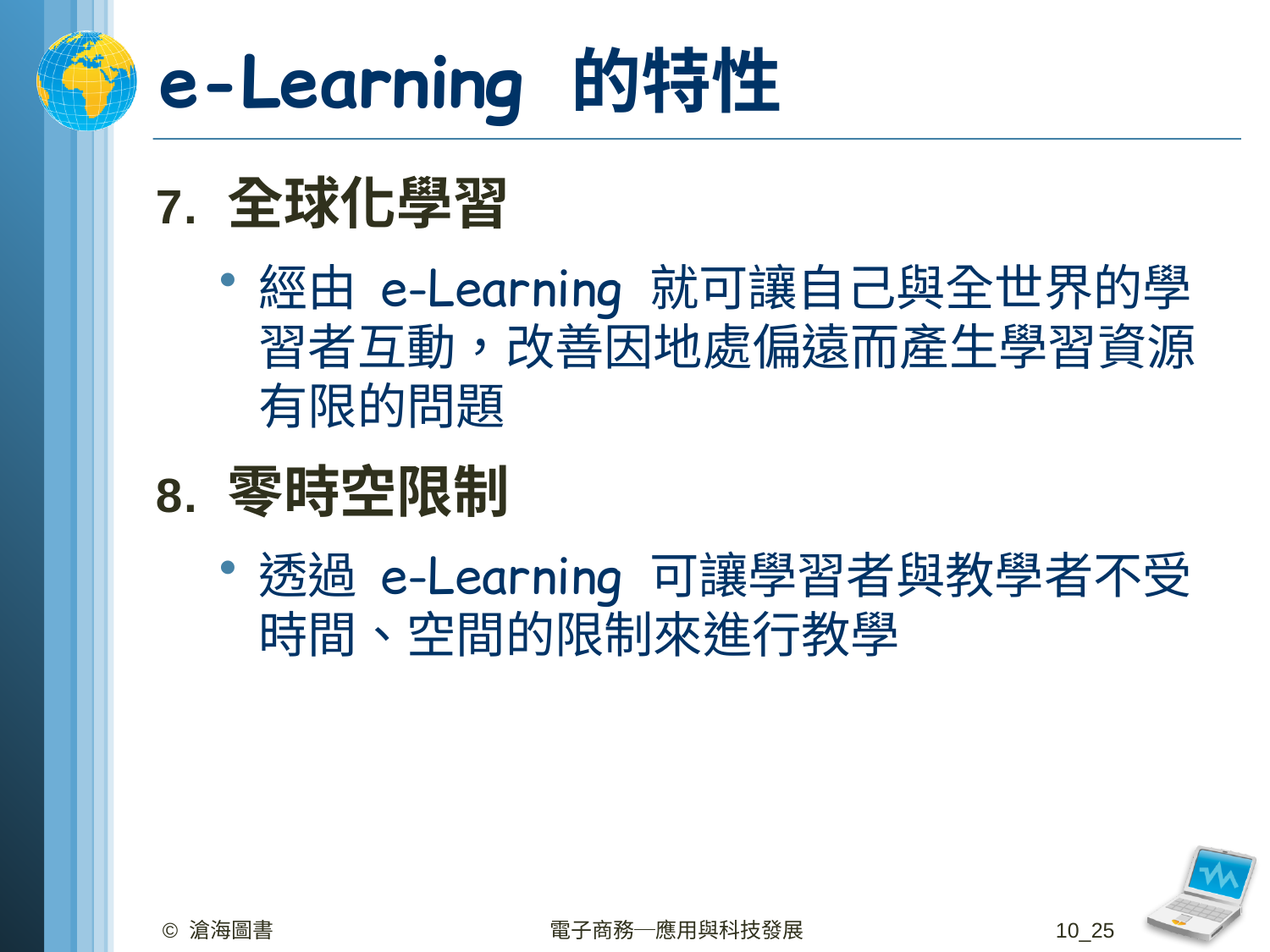

# e-Learning 的特性
全球化學習
經由 e-Learning 就可讓自己與全世界的學習者互動，改善因地處偏遠而產生學習資源有限的問題
零時空限制
透過 e-Learning 可讓學習者與教學者不受時間、空間的限制來進行教學
© 滄海圖書
電子商務─應用與科技發展
10_25